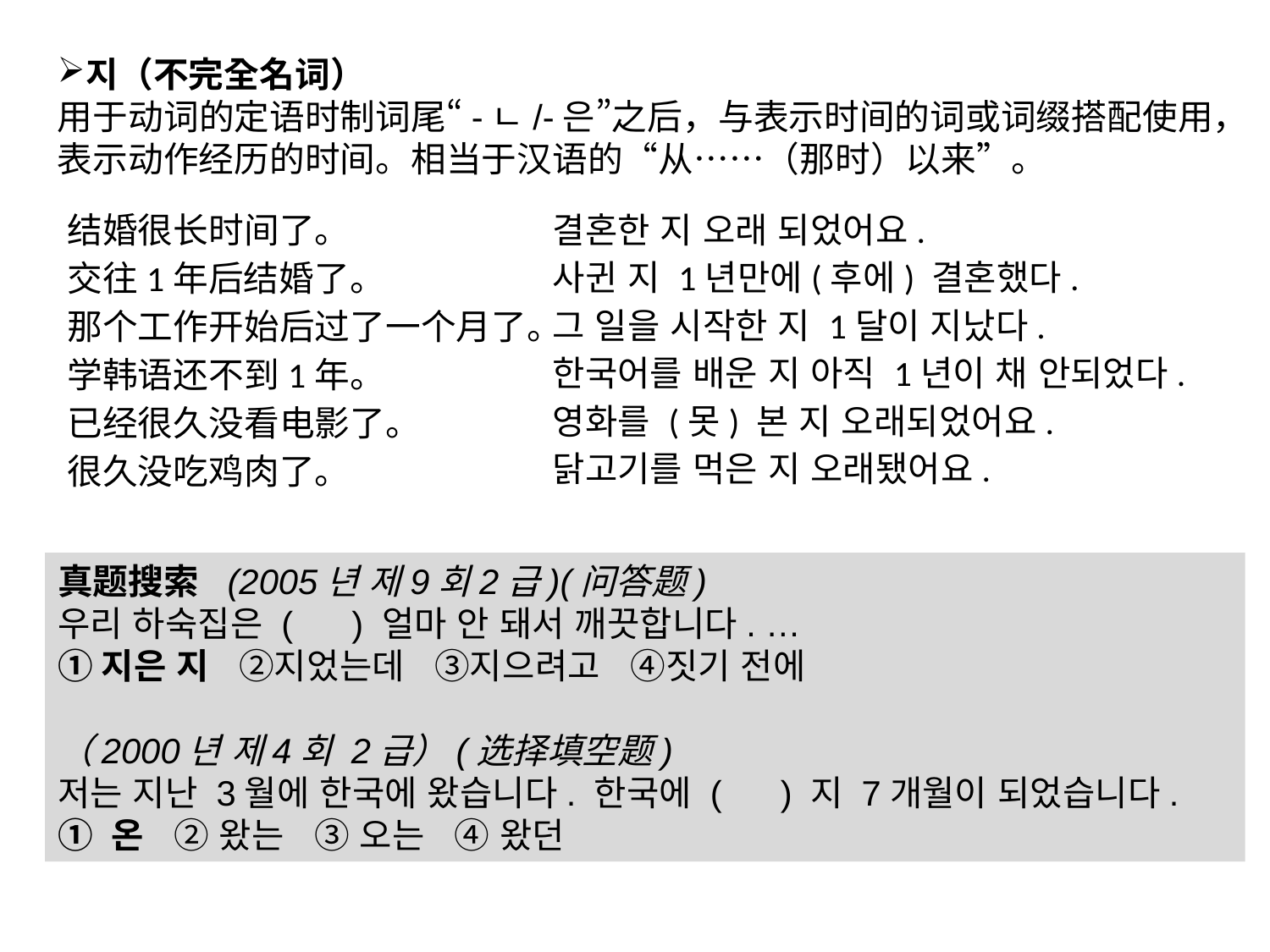

지（不完全名词）
用于动词的定语时制词尾“-ㄴ/-은”之后，与表示时间的词或词缀搭配使用，表示动作经历的时间。相当于汉语的“从……（那时）以来”。
结婚很长时间了。
交往1年后结婚了。
那个工作开始后过了一个月了。
学韩语还不到1年。
已经很久没看电影了。
很久没吃鸡肉了。
결혼한 지 오래 되었어요.
사귄 지 1년만에(후에) 결혼했다.
그 일을 시작한 지 1달이 지났다.
한국어를 배운 지 아직 1년이 채 안되었다.
영화를 (못) 본 지 오래되었어요.
닭고기를 먹은 지 오래됐어요.

真题搜索  (2005년 제9회2급)(问答题)
우리 하숙집은 (      ) 얼마 안 돼서 깨끗합니다. …
①지은 지   ②지었는데   ③지으려고   ④짓기 전에

（2000년 제4회 2급）(选择填空题)
저는 지난 3월에 한국에 왔습니다. 한국에 (      ) 지 7개월이 되었습니다.
① 온   ② 왔는   ③ 오는   ④ 왔던